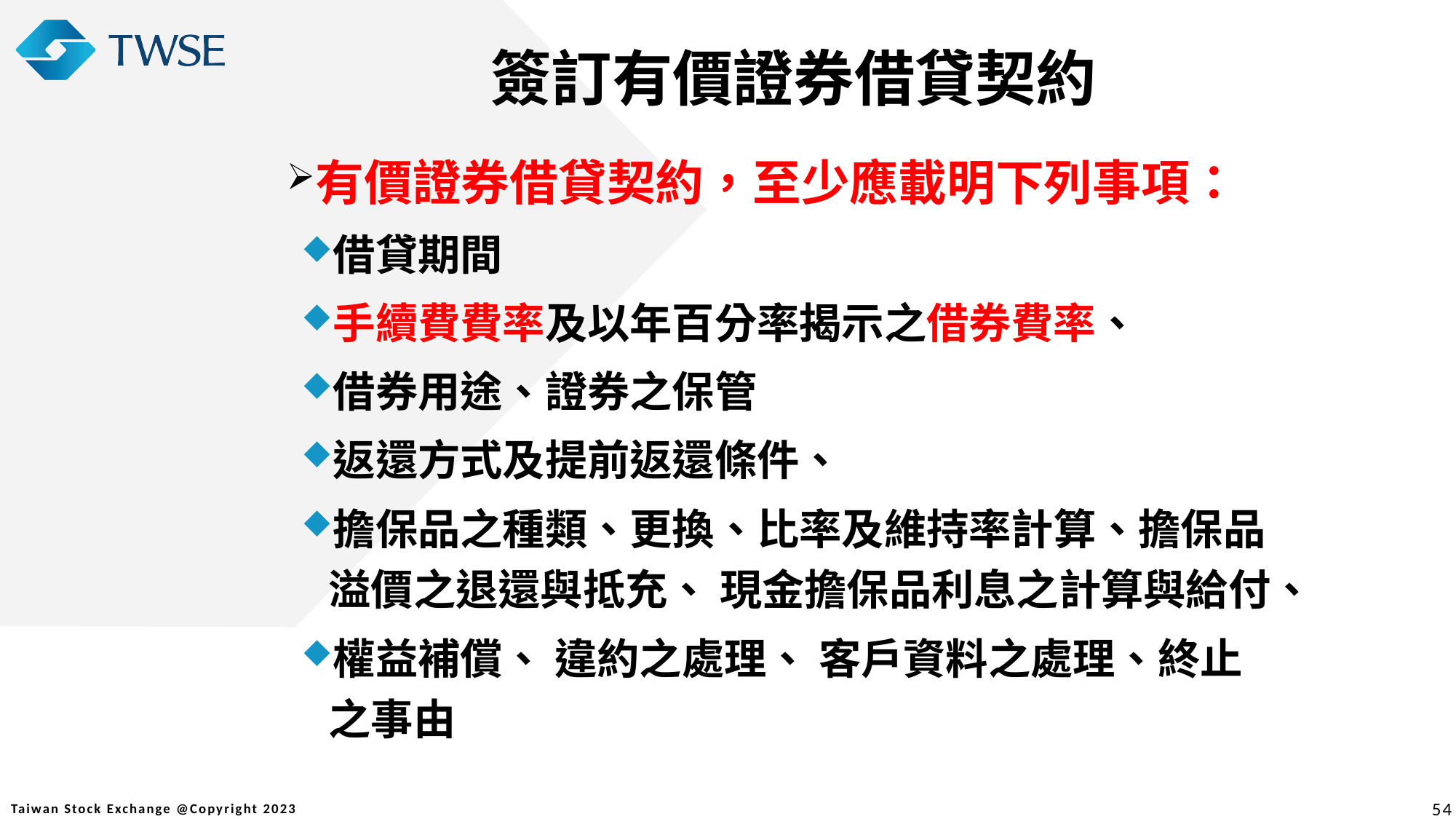

簽訂有價證券借貸契約
有價證券借貸契約，至少應載明下列事項：
借貸期間
手續費費率及以年百分率揭示之借券費率、
借券用途、證券之保管
返還方式及提前返還條件、
擔保品之種類、更換、比率及維持率計算、擔保品溢價之退還與抵充、 現金擔保品利息之計算與給付、
權益補償、 違約之處理、 客戶資料之處理、終止之事由

54